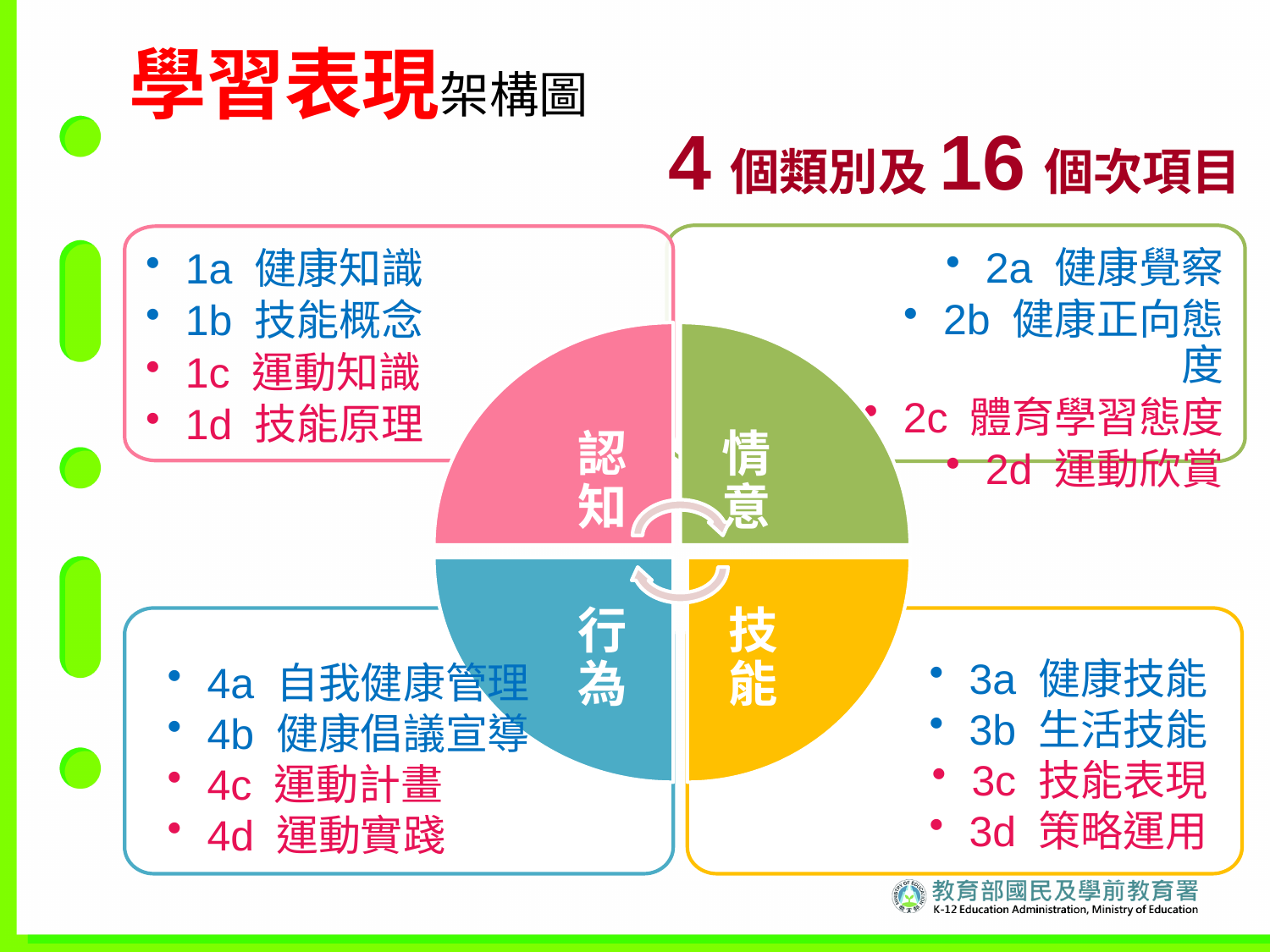

學習表現架構圖
4個類別及16個次項目

2a 健康覺察
2b 健康正向態度
2c 體育學習態度
2d 運動欣賞
1a 健康知識
1b 技能概念
1c 運動知識
1d 技能原理
認知
情意

技能

行為

3a 健康技能
3b 生活技能
3c 技能表現
3d 策略運用
4a 自我健康管理
4b 健康倡議宣導
4c 運動計畫
4d 運動實踐